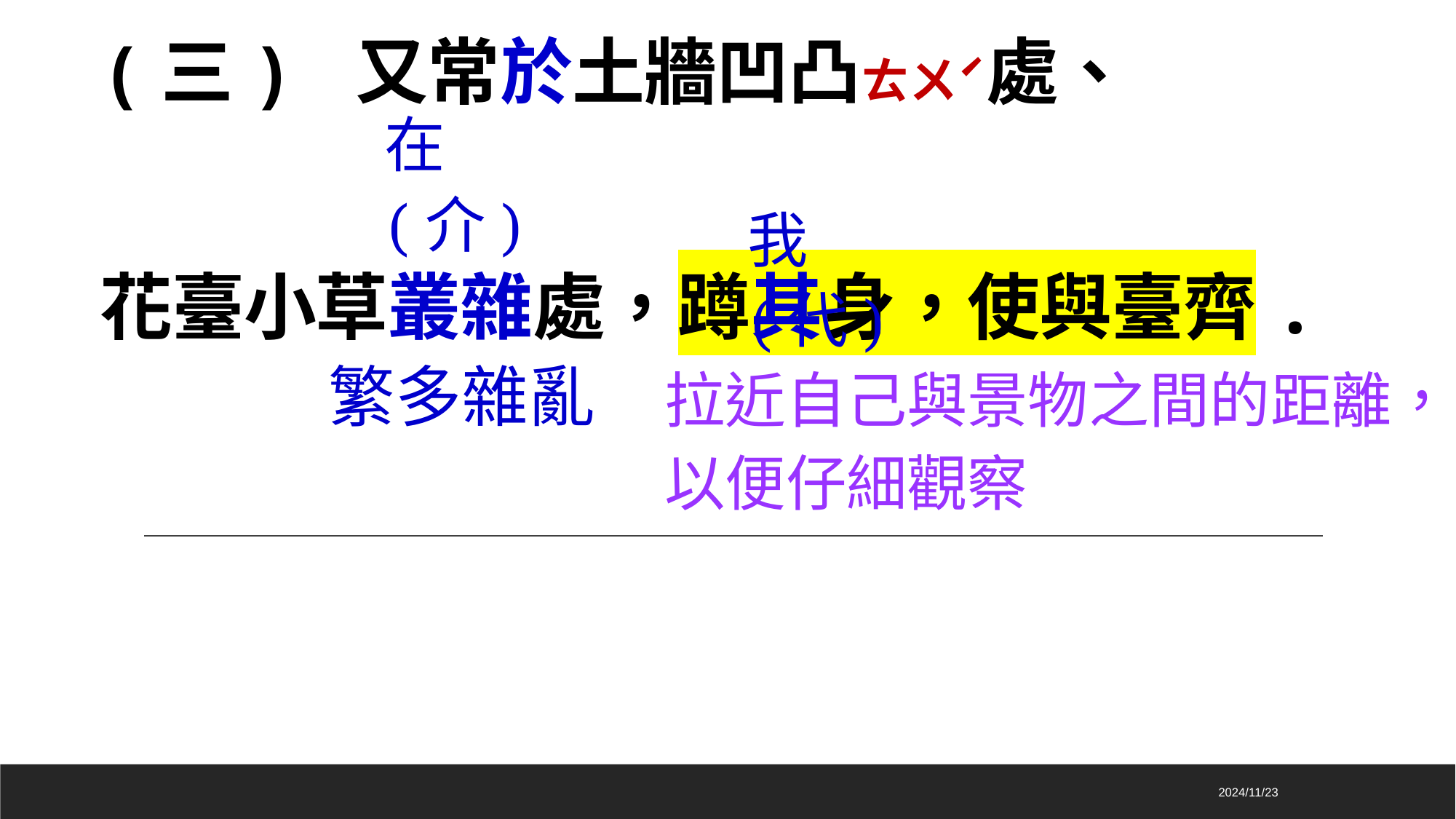

# (三) 又常於土牆凹凸ㄊㄨˊ處、 花臺小草叢雜處，蹲其身，使與臺齊.
在(介)
我(代)
繁多雜亂

拉近自己與景物之間的距離，
以便仔細觀察

2024/11/23